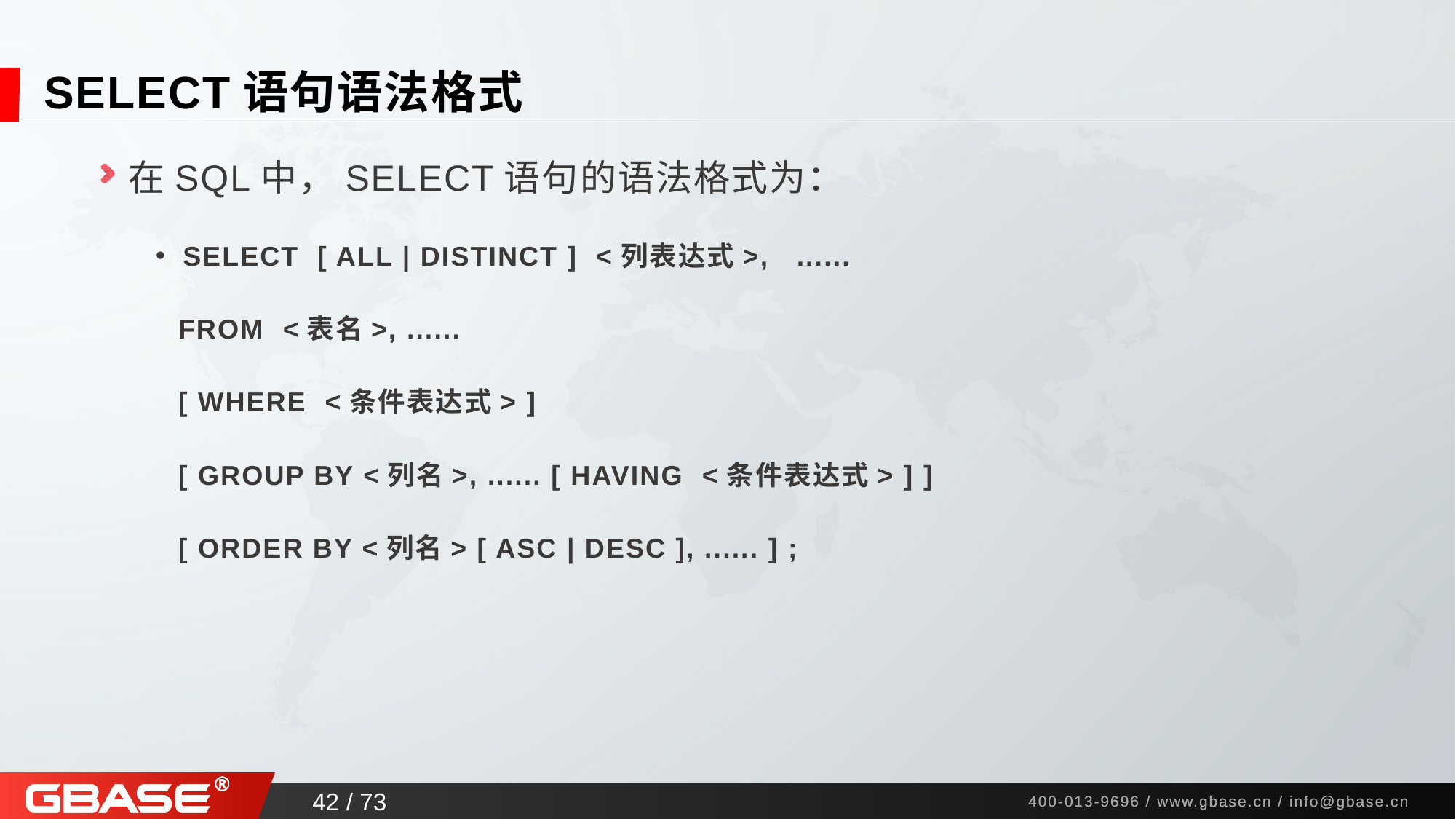

# SELECT语句语法格式
在SQL中，SELECT语句的语法格式为：
SELECT  [ ALL | DISTINCT ]  <列表达式>,   ......
    FROM  <表名>, ......
    [ WHERE  <条件表达式> ]
    [ GROUP BY <列名>, ...... [ HAVING  <条件表达式> ] ]
    [ ORDER BY <列名> [ ASC | DESC ], ...... ] ;